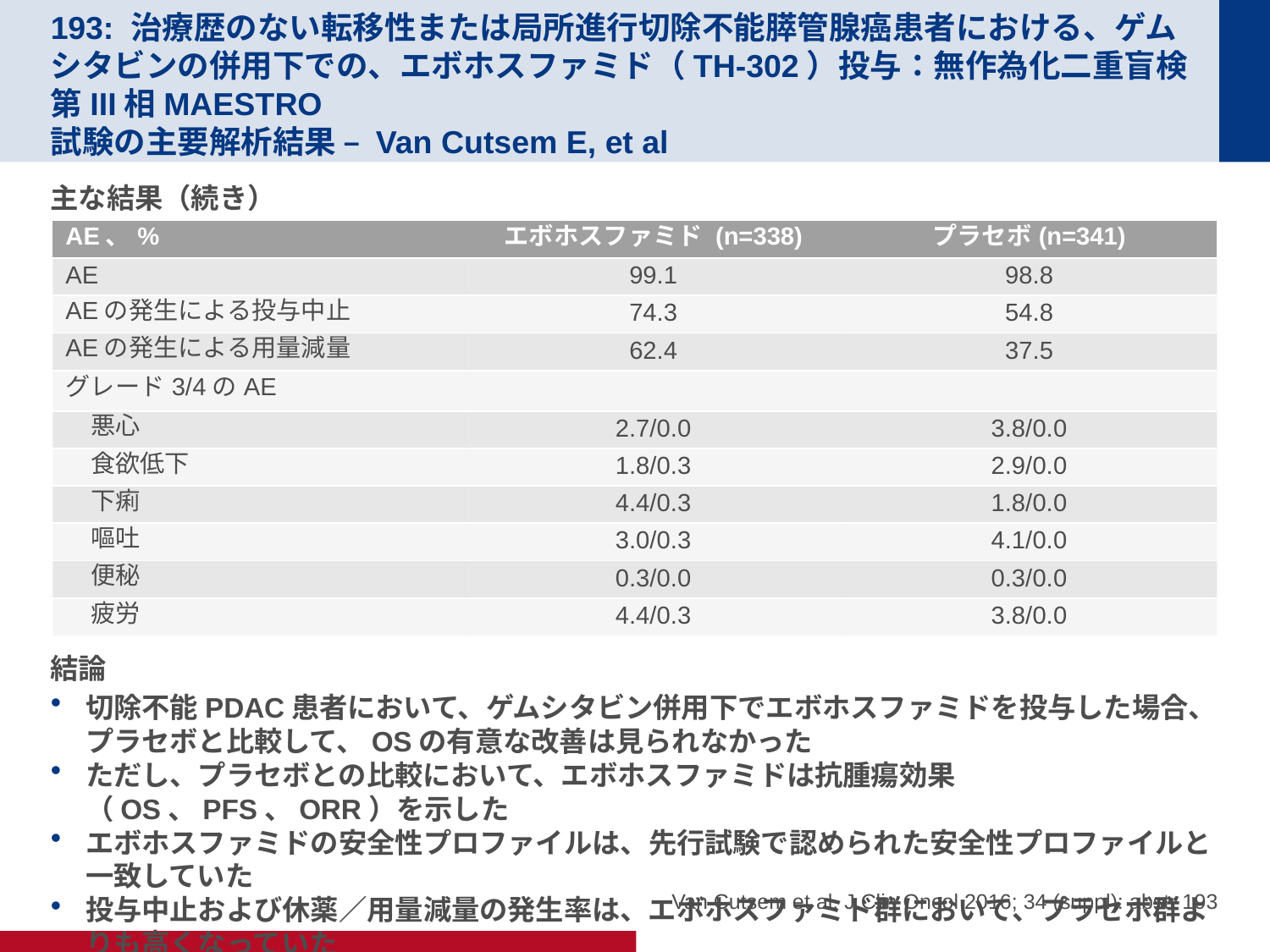

# 193: 治療歴のない転移性または局所進行切除不能膵管腺癌患者における、ゲムシタビンの併用下での、エボホスファミド（TH-302）投与：無作為化二重盲検第III相MAESTRO 試験の主要解析結果 – Van Cutsem E, et al
主な結果（続き）

結論
切除不能PDAC患者において、ゲムシタビン併用下でエボホスファミドを投与した場合、プラセボと比較して、OSの有意な改善は見られなかった
ただし、プラセボとの比較において、エボホスファミドは抗腫瘍効果（OS、PFS、ORR）を示した
エボホスファミドの安全性プロファイルは、先行試験で認められた安全性プロファイルと一致していた
投与中止および休薬／用量減量の発生率は、エボホスファミド群において、プラセボ群よりも高くなっていた

| AE、% | エボホスファミド (n=338) | プラセボ(n=341) |
| --- | --- | --- |
| AE | 99.1 | 98.8 |
| AEの発生による投与中止 | 74.3 | 54.8 |
| AEの発生による用量減量 | 62.4 | 37.5 |
| グレード3/4のAE |  |  |
| 悪心 | 2.7/0.0 | 3.8/0.0 |
| 食欲低下 | 1.8/0.3 | 2.9/0.0 |
| 下痢 | 4.4/0.3 | 1.8/0.0 |
| 嘔吐 | 3.0/0.3 | 4.1/0.0 |
| 便秘 | 0.3/0.0 | 0.3/0.0 |
| 疲労 | 4.4/0.3 | 3.8/0.0 |
Van Cutsem et al. J Clin Oncol 2016; 34 (suppl): abstr 193